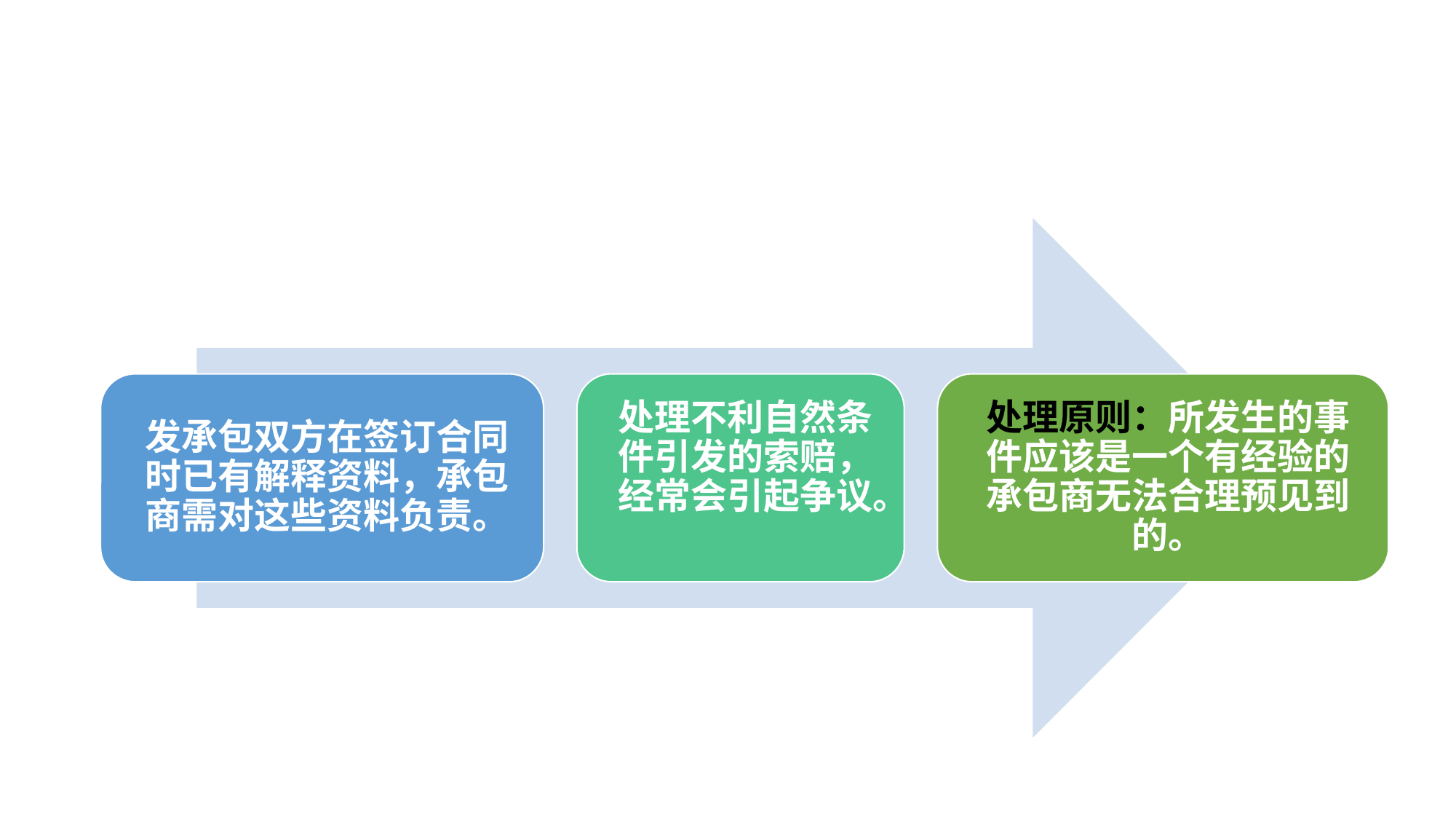

#
发承包双方在签订合同时已有解释资料，承包商需对这些资料负责。
处理不利自然条件引发的索赔，经常会引起争议。
处理原则：所发生的事件应该是一个有经验的承包商无法合理预见到的。